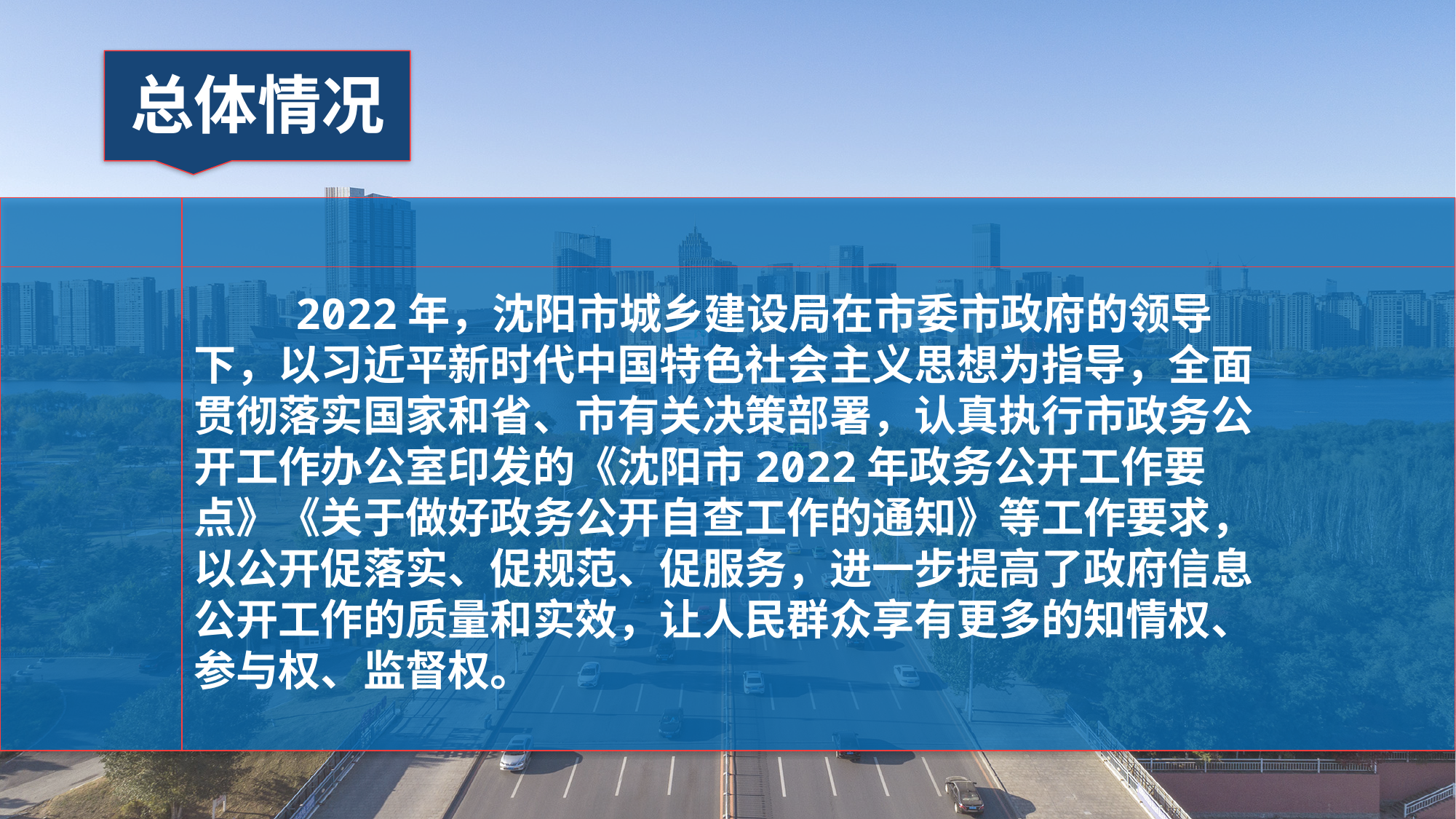

总体情况

    2022年，沈阳市城乡建设局在市委市政府的领导下，以习近平新时代中国特色社会主义思想为指导，全面贯彻落实国家和省、市有关决策部署，认真执行市政务公开工作办公室印发的《沈阳市2022年政务公开工作要点》《关于做好政务公开自查工作的通知》等工作要求，以公开促落实、促规范、促服务，进一步提高了政府信息公开工作的质量和实效，让人民群众享有更多的知情权、参与权、监督权。